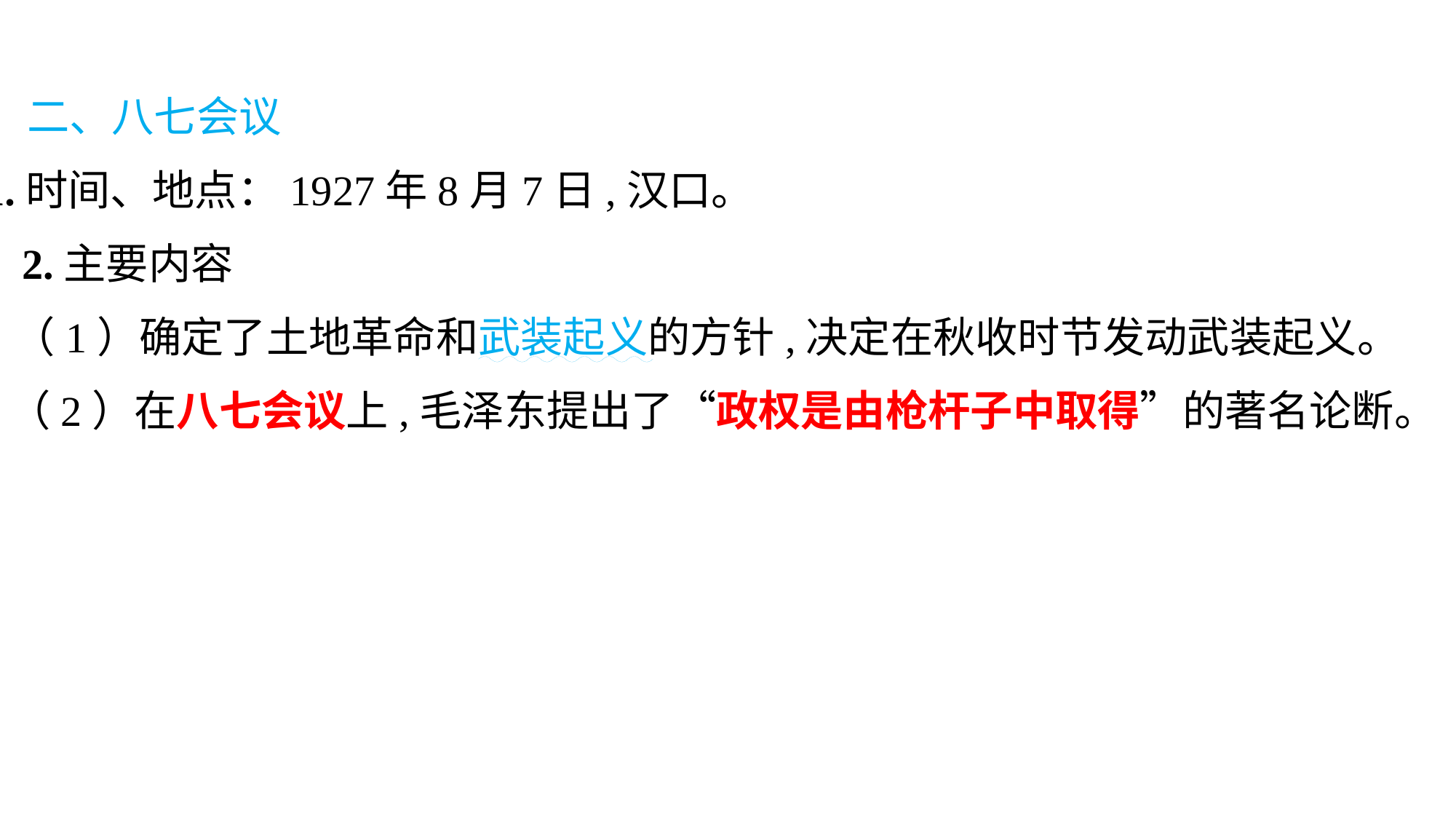

二、八七会议
1.时间、地点：1927年8月7日,汉口。
2.主要内容
（1）确定了土地革命和武装起义的方针,决定在秋收时节发动武装起义。
（2）在八七会议上,毛泽东提出了“政权是由枪杆子中取得”的著名论断。